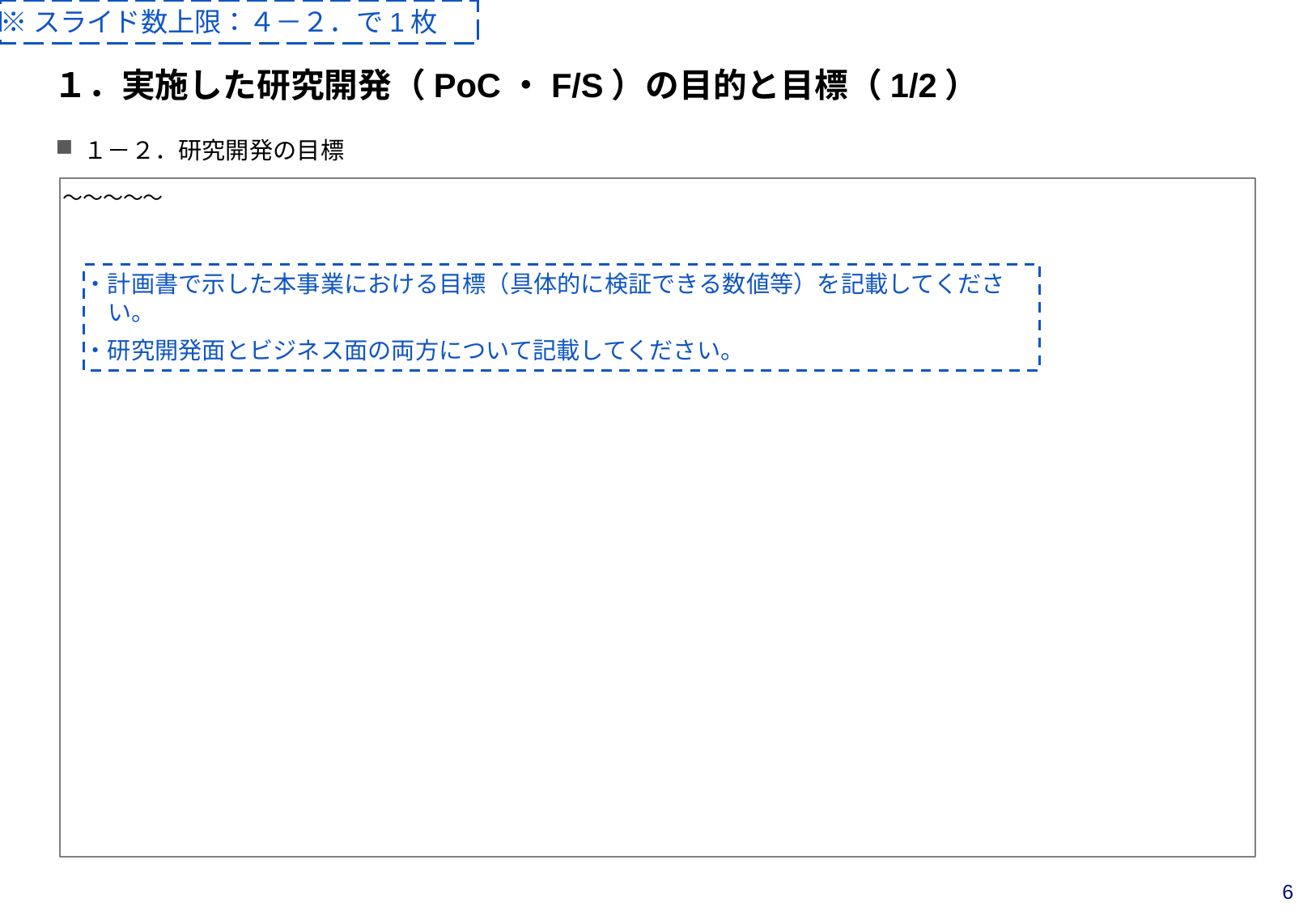

※スライド数上限：４－２．で1枚
# １．実施した研究開発（PoC・F/S）の目的と目標（1/2）
１－２．研究開発の目標
～～～～～
・計画書で示した本事業における目標（具体的に検証できる数値等）を記載してください。
・研究開発面とビジネス面の両方について記載してください。